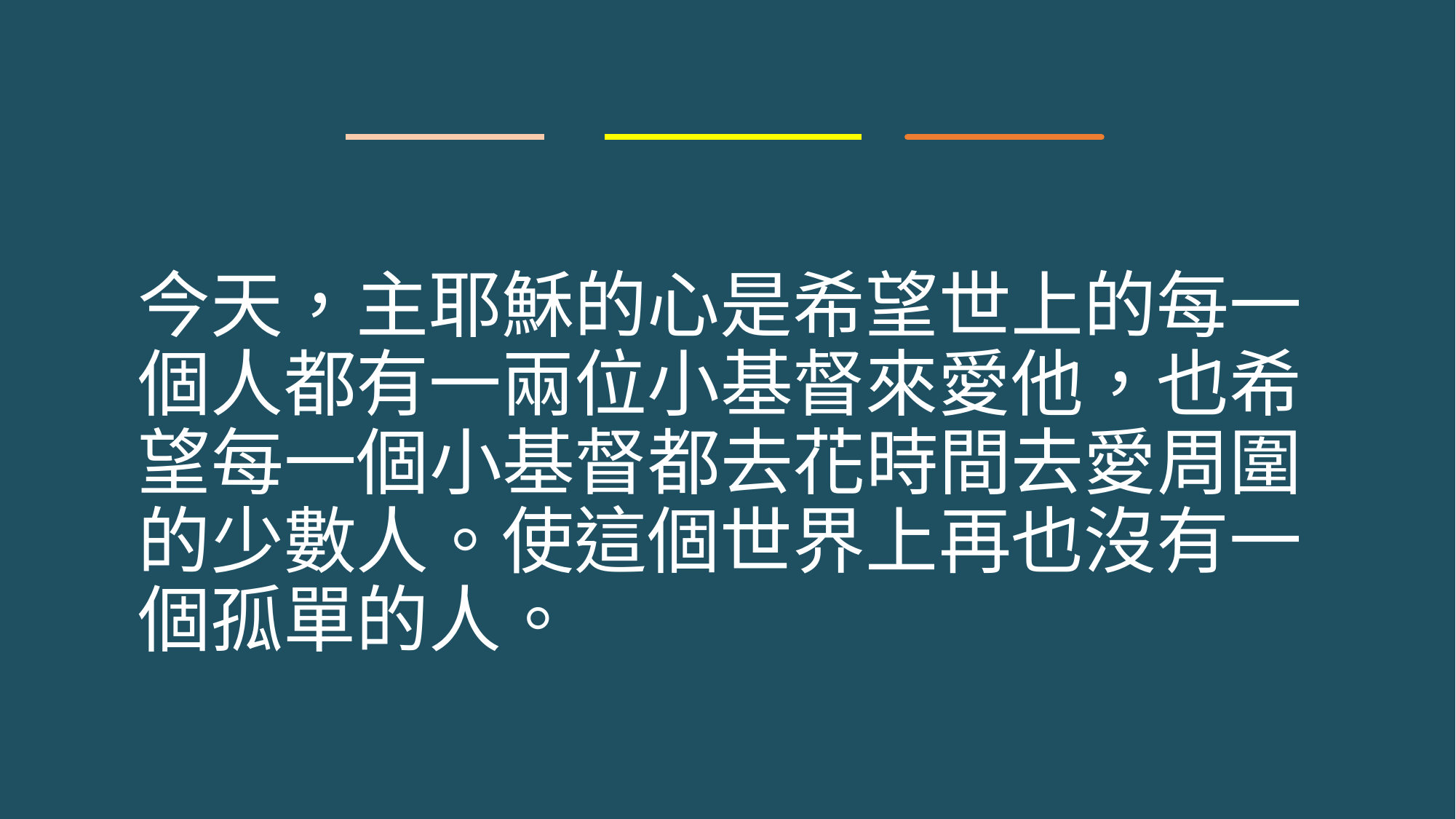

今天，主耶穌的心是希望世上的每一個人都有一兩位小基督來愛他，也希望每一個小基督都去花時間去愛周圍的少數人。使這個世界上再也沒有一個孤單的人。